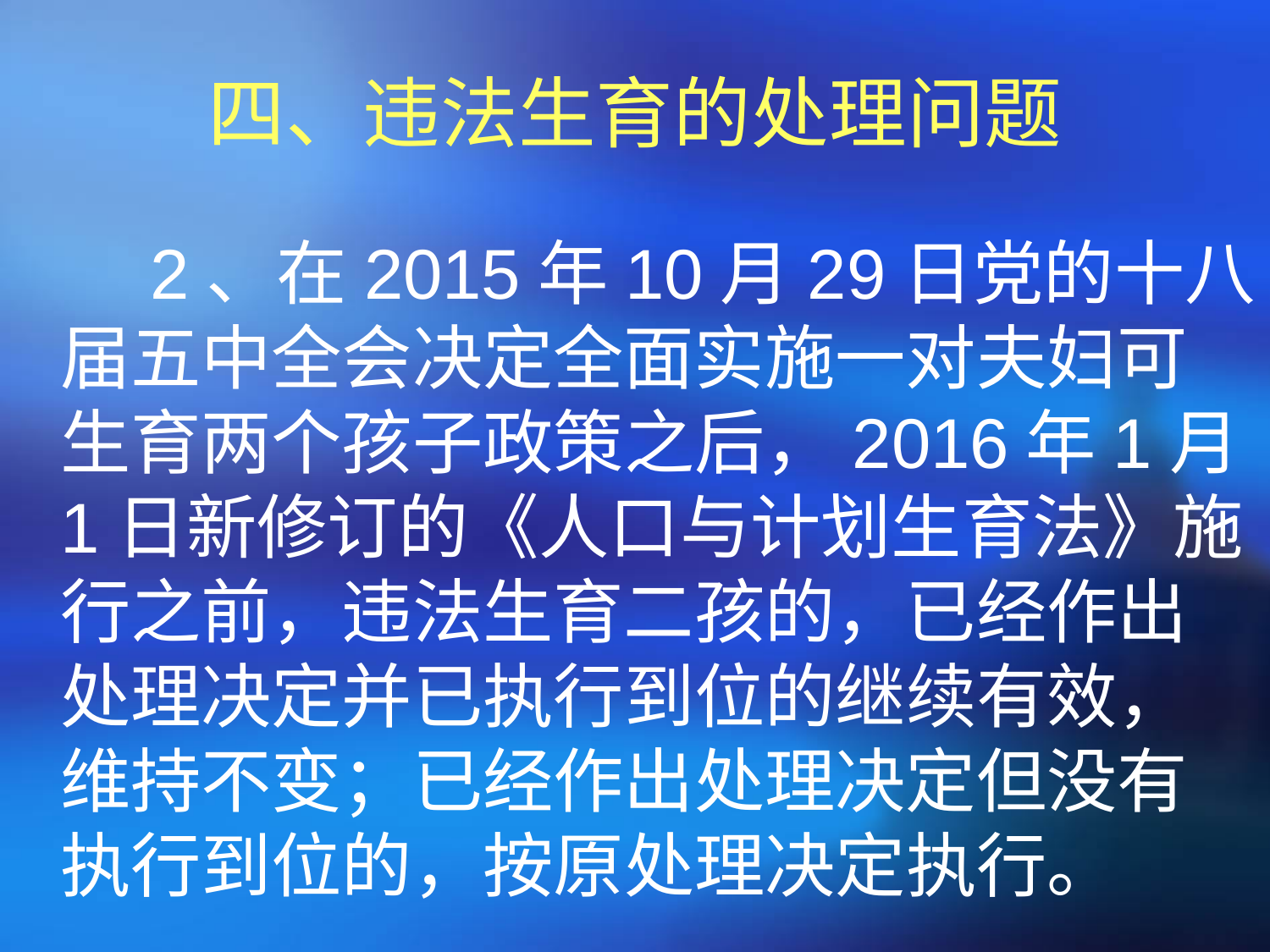

# 四、违法生育的处理问题
       2、在2015年10月29日党的十八届五中全会决定全面实施一对夫妇可生育两个孩子政策之后，2016年1月1日新修订的《人口与计划生育法》施行之前，违法生育二孩的，已经作出处理决定并已执行到位的继续有效，维持不变；已经作出处理决定但没有执行到位的，按原处理决定执行。